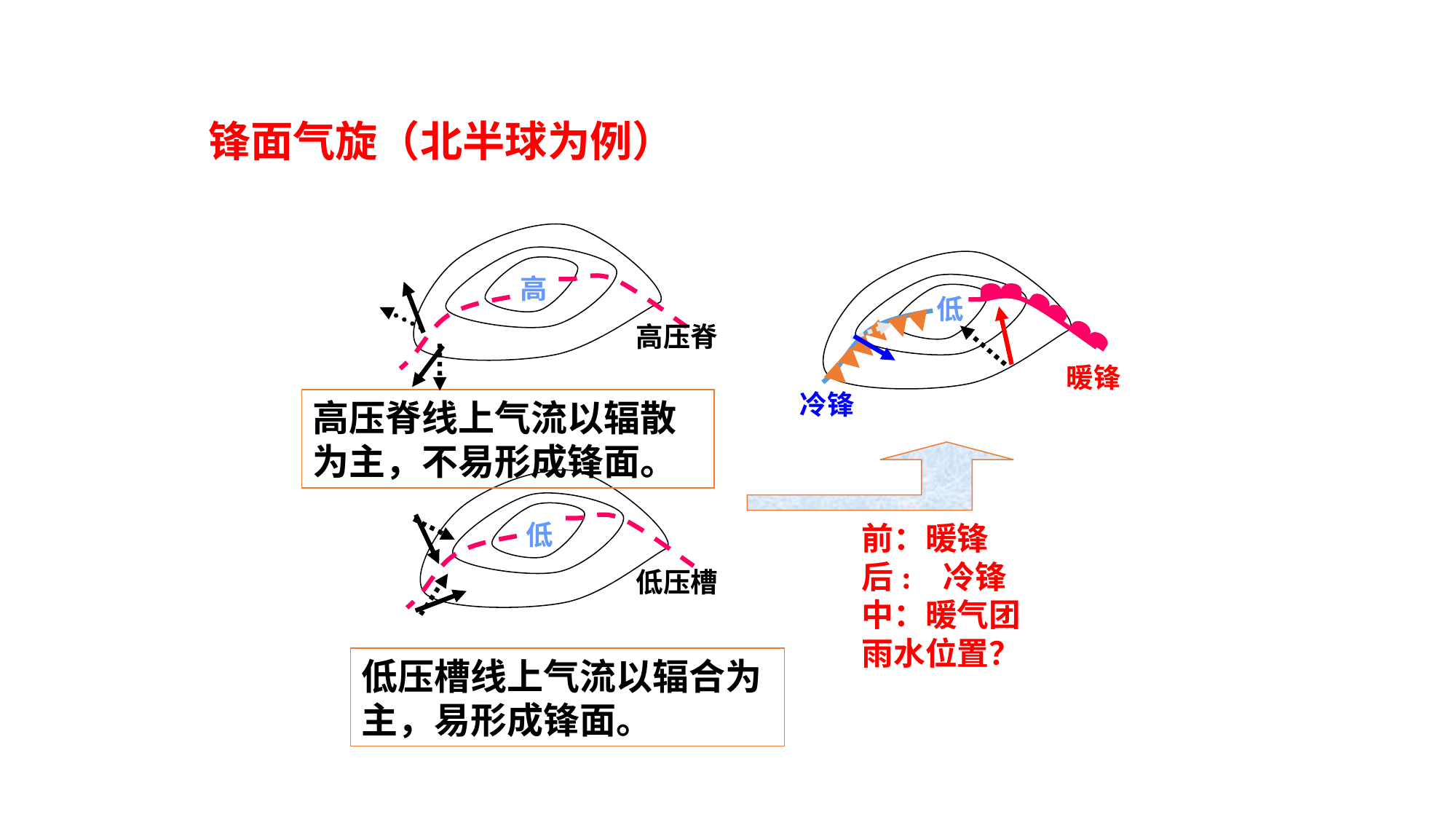

锋面气旋（北半球为例）

高

低

高压脊

暖锋

冷锋
高压脊线上气流以辐散为主，不易形成锋面。

低
前：暖锋
后:   冷锋
中：暖气团
雨水位置？

低压槽

低压槽线上气流以辐合为主，易形成锋面。